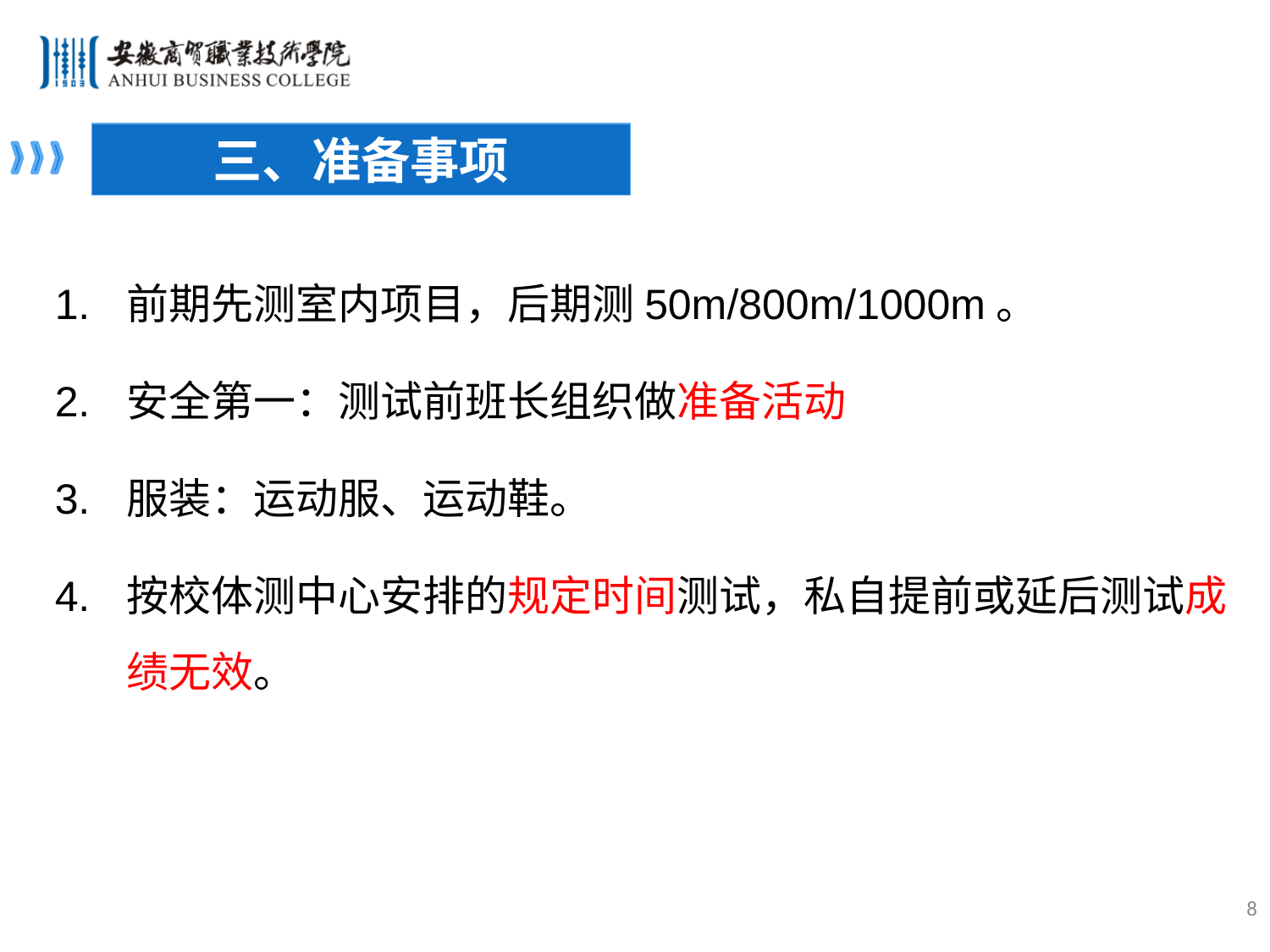

三、准备事项

前期先测室内项目，后期测50m/800m/1000m。
安全第一：测试前班长组织做准备活动
服装：运动服、运动鞋。
按校体测中心安排的规定时间测试，私自提前或延后测试成绩无效。
8